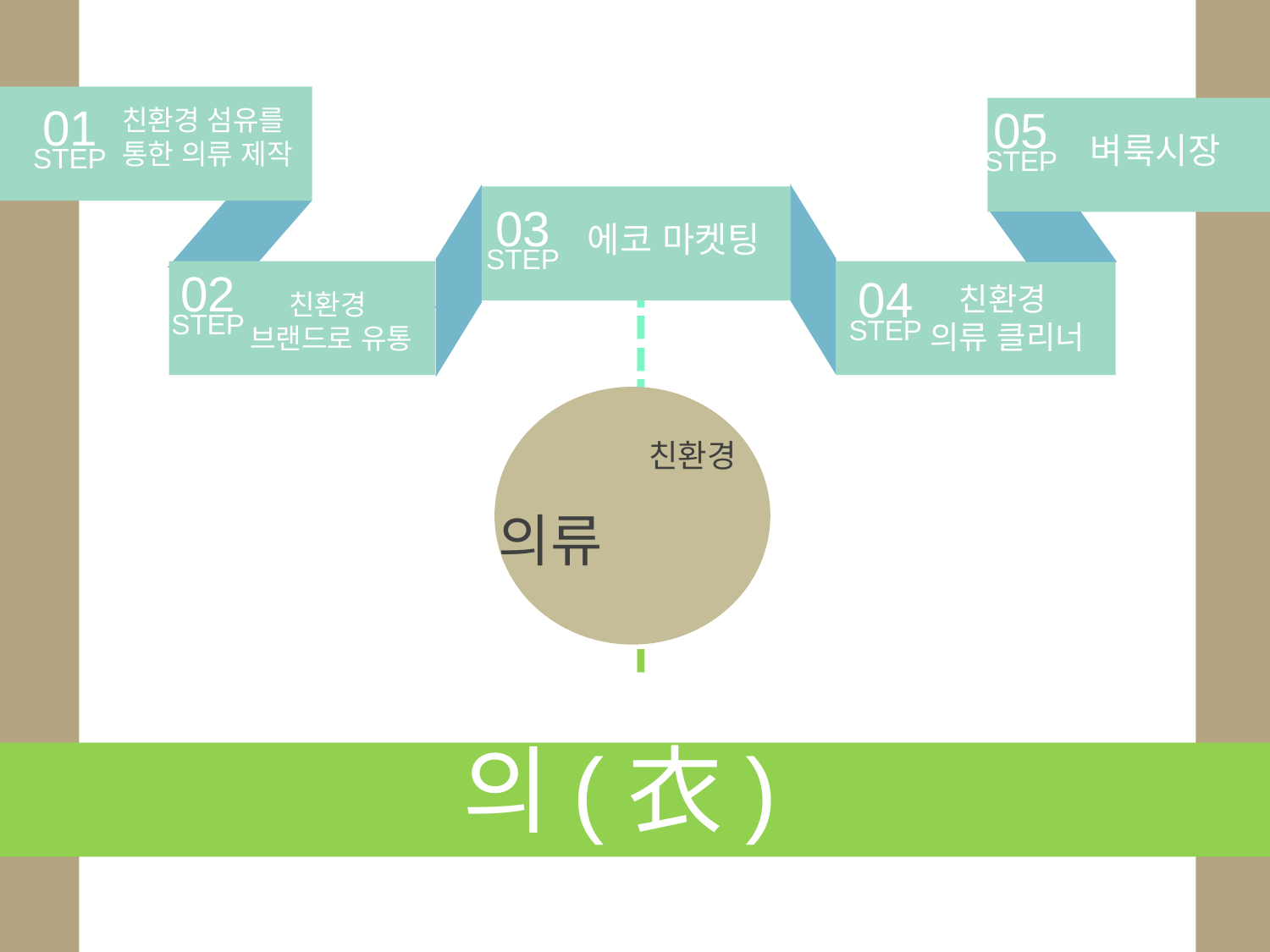

01
05
친환경 섬유를
통한 의류 제작

벼룩시장
STEP
STEP

03

에코 마켓팅

STEP
02

04

-----   -----
친환경
의류 클리너
친환경
브랜드로 유통
STEP
STEP

친환경
의류
의(衣)